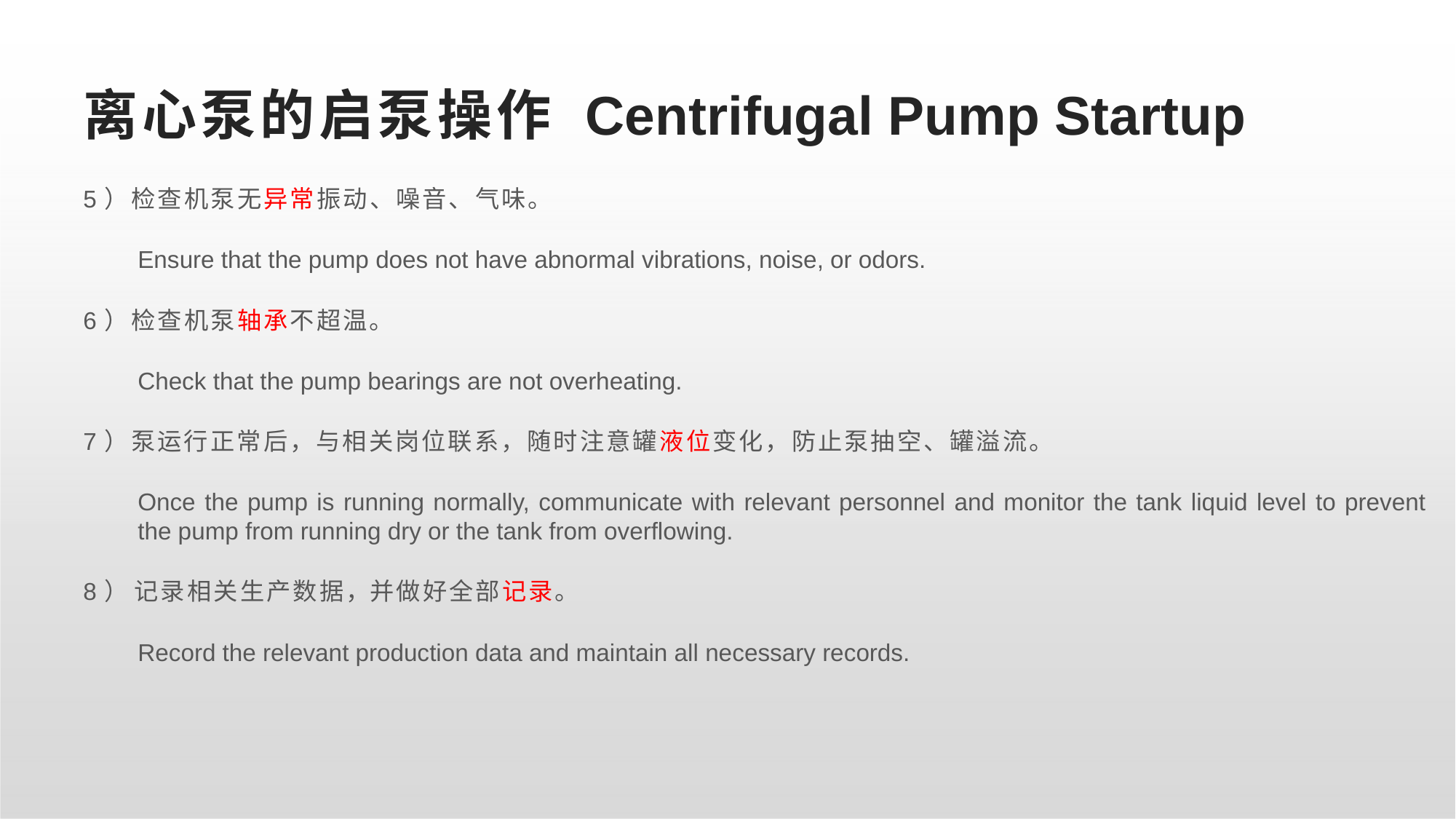

# 离心泵的启泵操作 Centrifugal Pump Startup
5）检查机泵无异常振动、噪音、气味。
Ensure that the pump does not have abnormal vibrations, noise, or odors.
6）检查机泵轴承不超温。
Check that the pump bearings are not overheating.
7）泵运行正常后，与相关岗位联系，随时注意罐液位变化，防止泵抽空、罐溢流。
Once the pump is running normally, communicate with relevant personnel and monitor the tank liquid level to prevent the pump from running dry or the tank from overflowing.
8） 记录相关生产数据，并做好全部记录。
Record the relevant production data and maintain all necessary records.